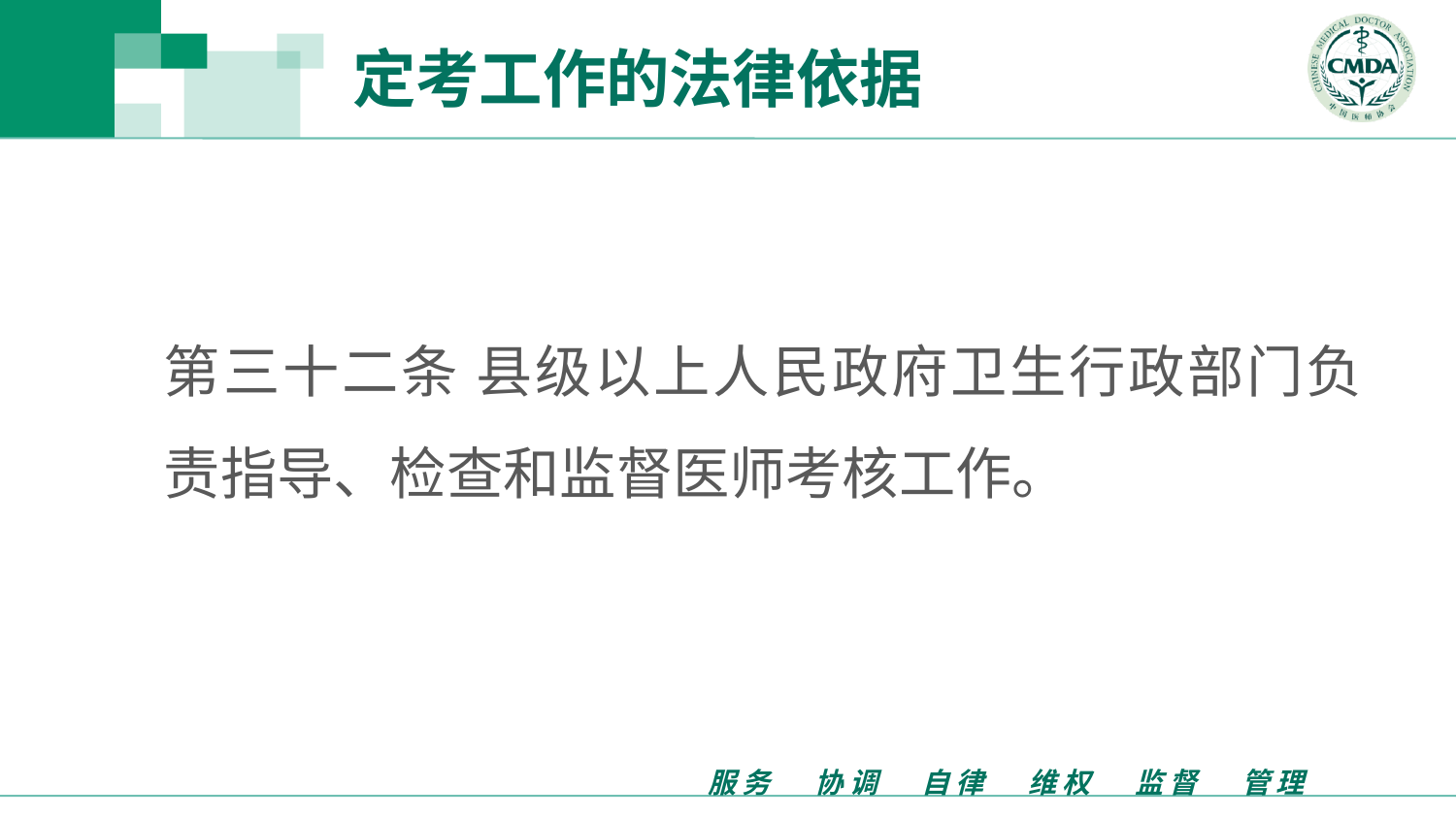

# 定考工作的法律依据
第三十二条 县级以上人民政府卫生行政部门负责指导、检查和监督医师考核工作。